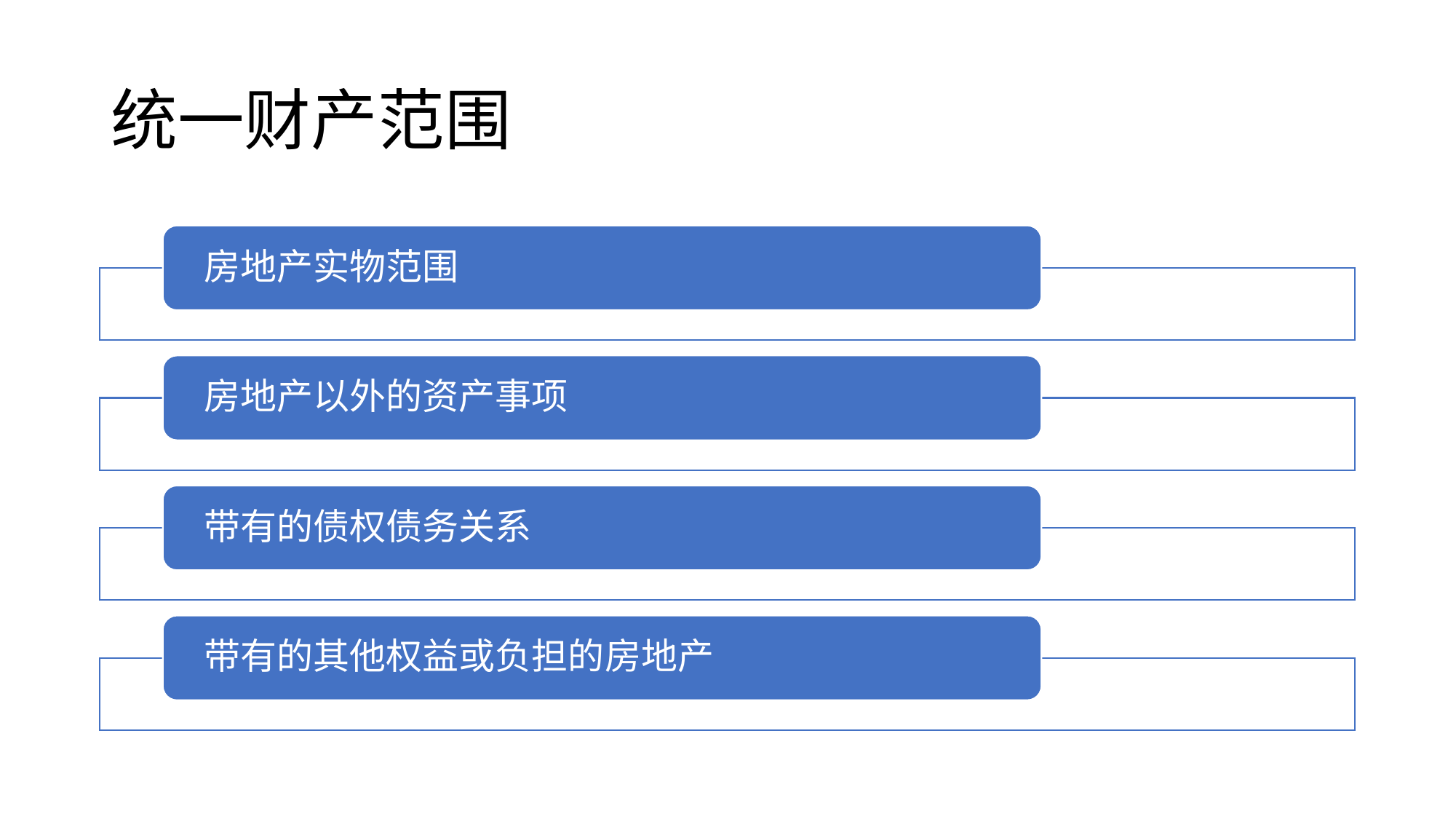

# 统一财产范围
房地产实物范围
房地产以外的资产事项
带有的债权债务关系
带有的其他权益或负担的房地产